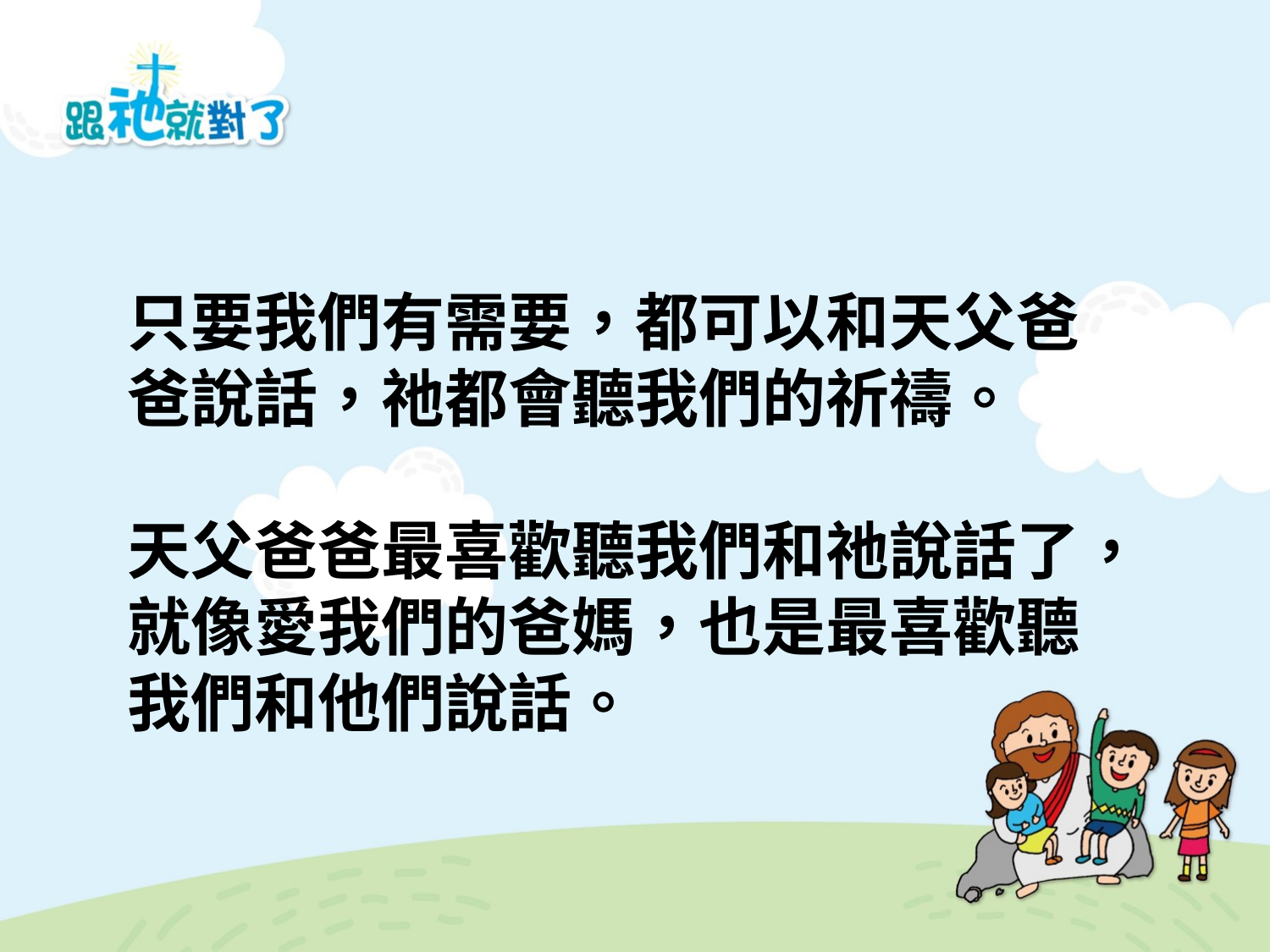

只要我們有需要，都可以和天父爸爸說話，祂都會聽我們的祈禱。

天父爸爸最喜歡聽我們和祂說話了，就像愛我們的爸媽，也是最喜歡聽我們和他們說話。